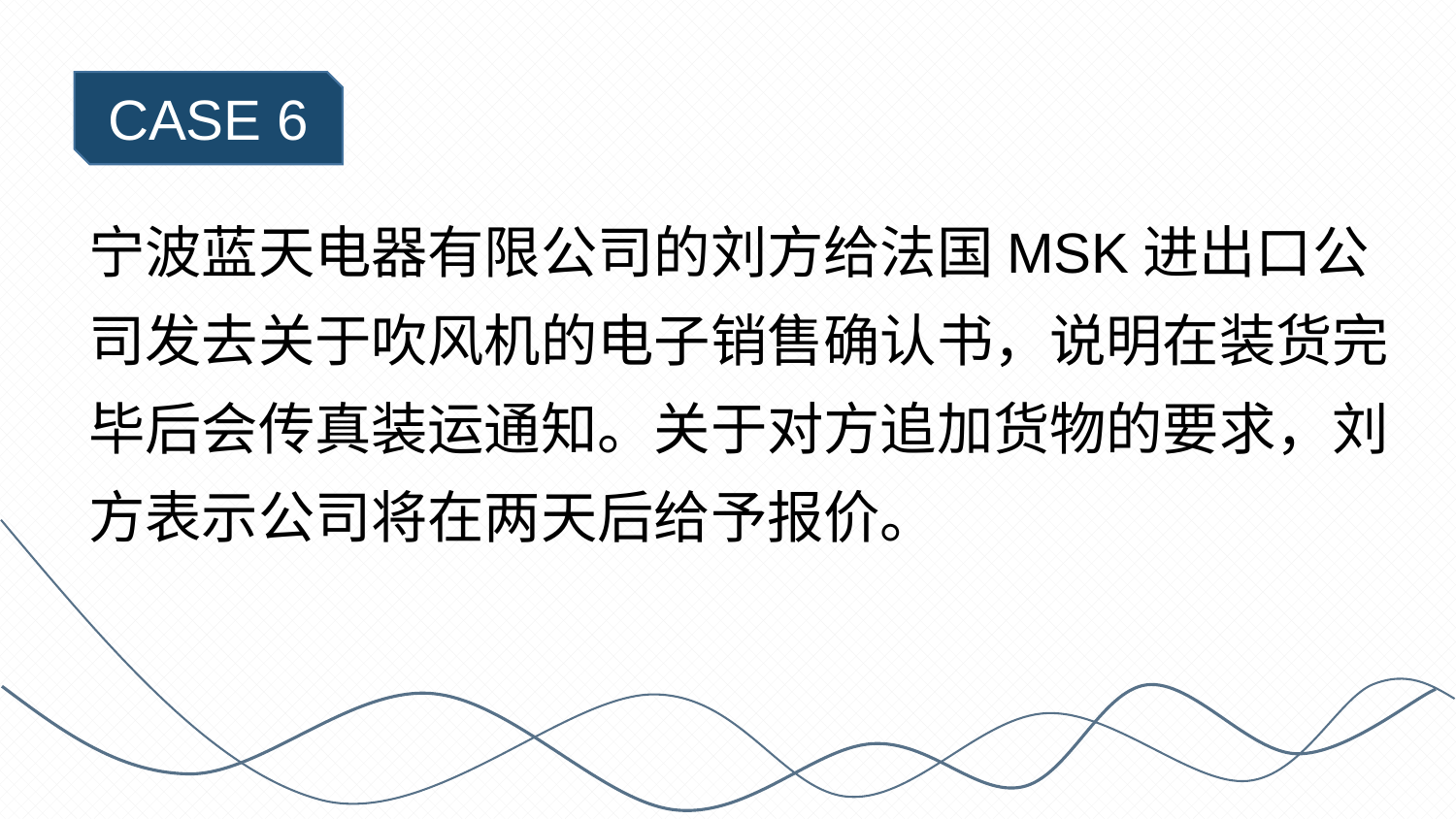

CASE 6
宁波蓝天电器有限公司的刘方给法国MSK进出口公司发去关于吹风机的电子销售确认书，说明在装货完毕后会传真装运通知。关于对方追加货物的要求，刘方表示公司将在两天后给予报价。